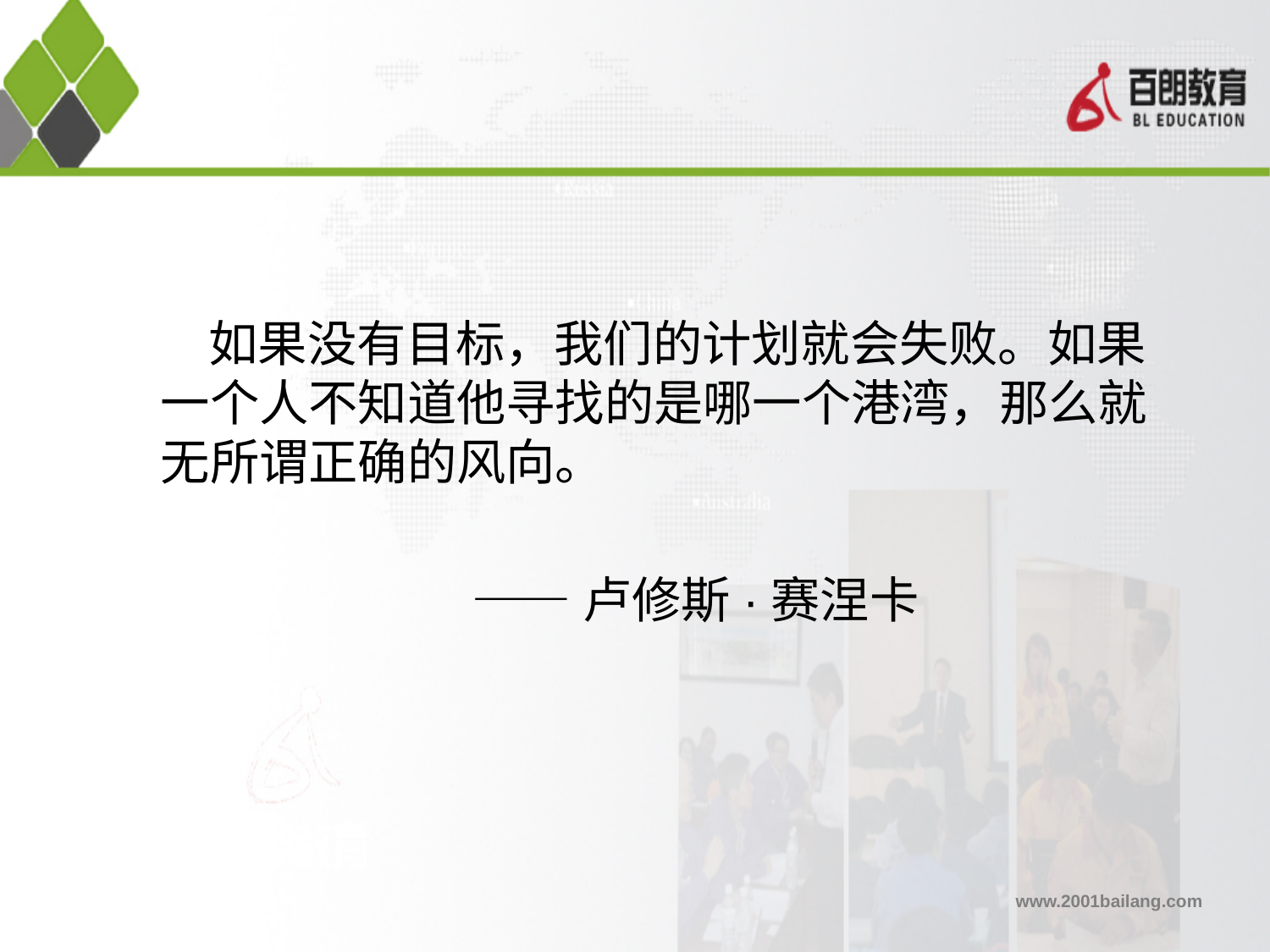

如果没有目标，我们的计划就会失败。如果一个人不知道他寻找的是哪一个港湾，那么就无所谓正确的风向。

                                    ——卢修斯·赛涅卡